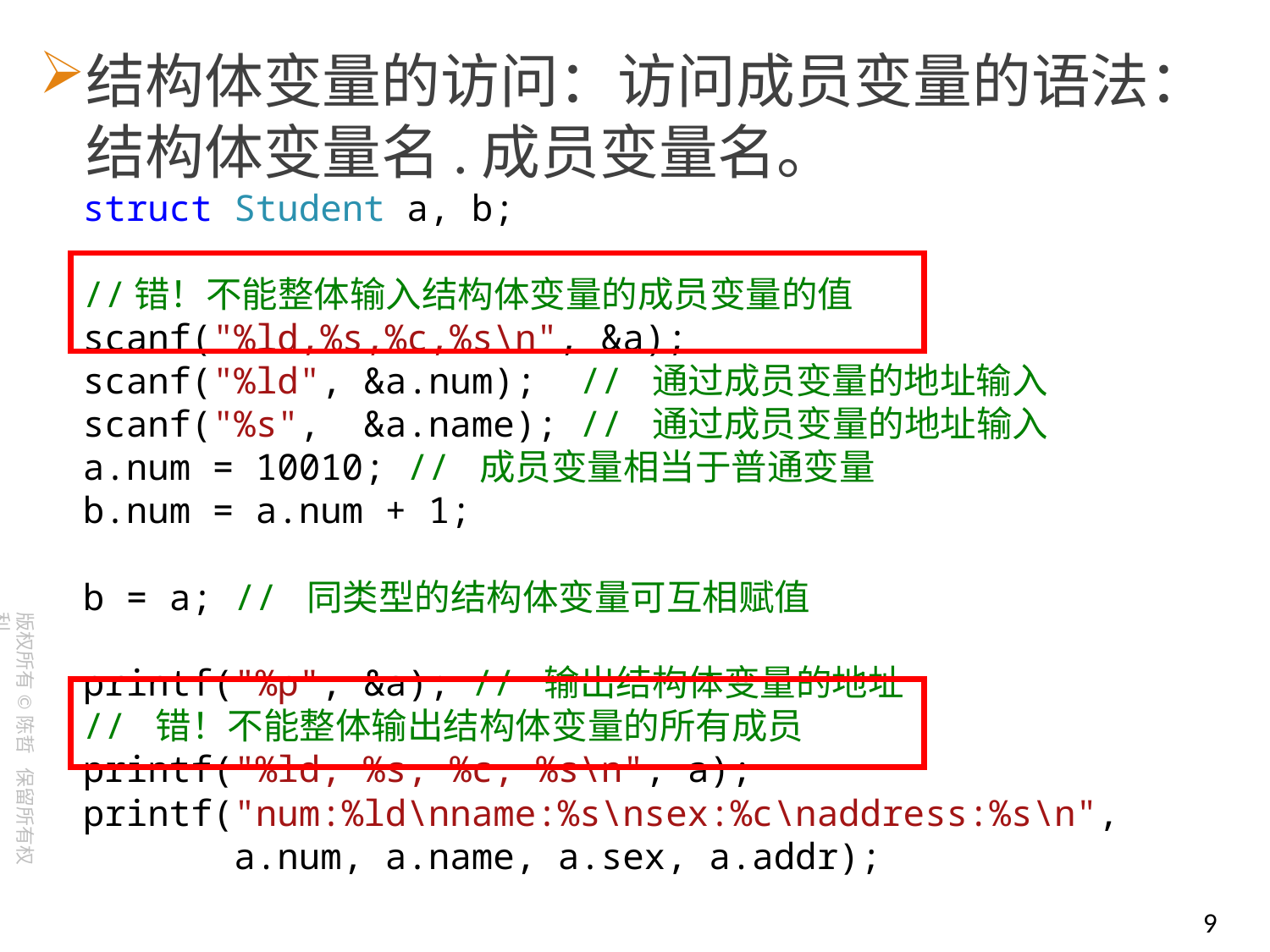

结构体变量的访问：访问成员变量的语法：结构体变量名.成员变量名。
  struct Student a, b;

  //错！不能整体输入结构体变量的成员变量的值
  scanf("%ld,%s,%c,%s\n", &a);
  scanf("%ld", &a.num);  // 通过成员变量的地址输入
  scanf("%s",  &a.name); // 通过成员变量的地址输入
  a.num = 10010; // 成员变量相当于普通变量
  b.num = a.num + 1;

  b = a; // 同类型的结构体变量可互相赋值

  printf("%p", &a); // 输出结构体变量的地址
  // 错！不能整体输出结构体变量的所有成员
  printf("%ld, %s, %c, %s\n", a);
  printf("num:%ld\nname:%s\nsex:%c\naddress:%s\n",
         a.num, a.name, a.sex, a.addr);

9